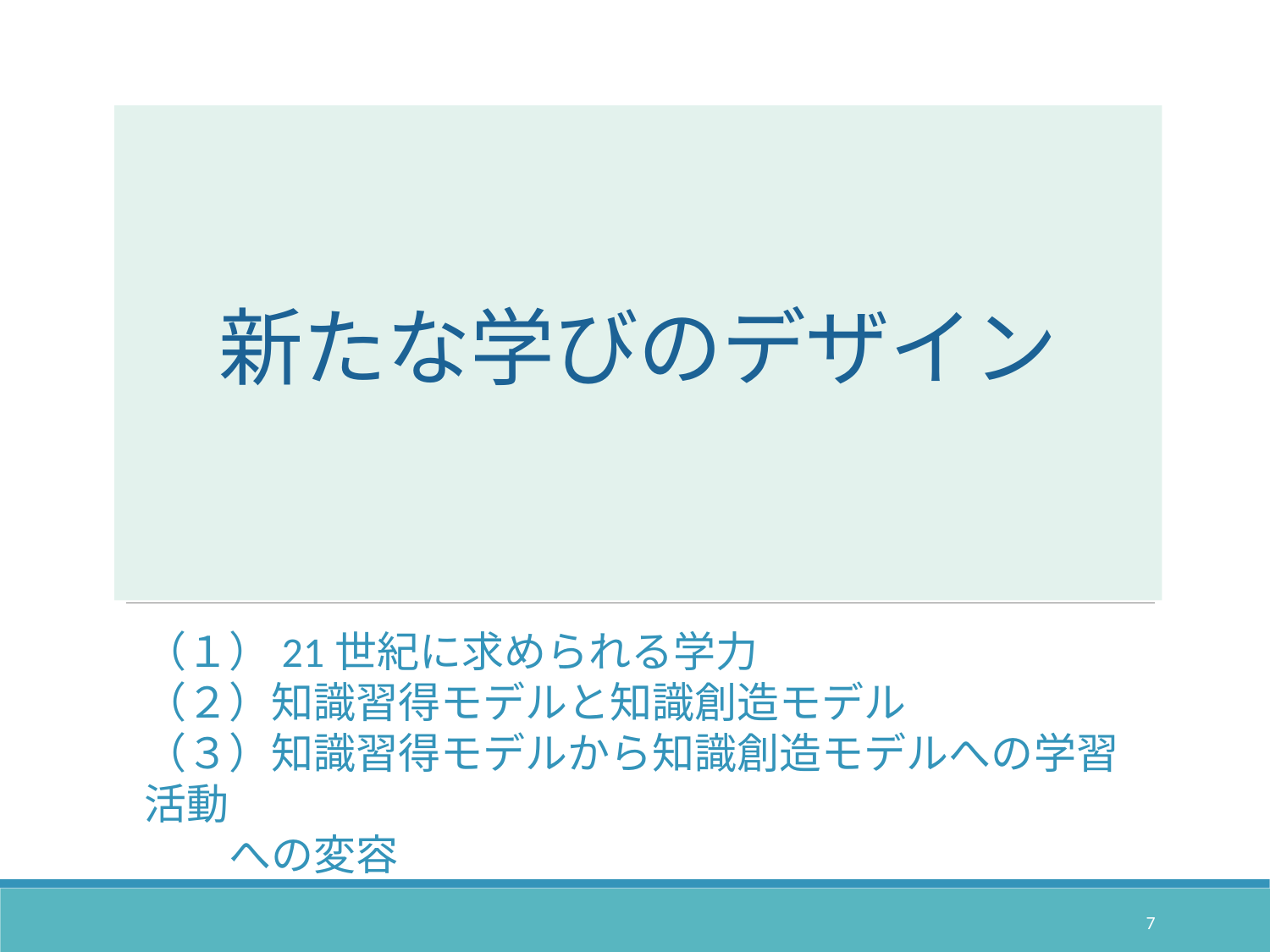

# 新たな学びのデザイン
（１）21世紀に求められる学力
（２）知識習得モデルと知識創造モデル
（３）知識習得モデルから知識創造モデルへの学習活動
　　への変容
7